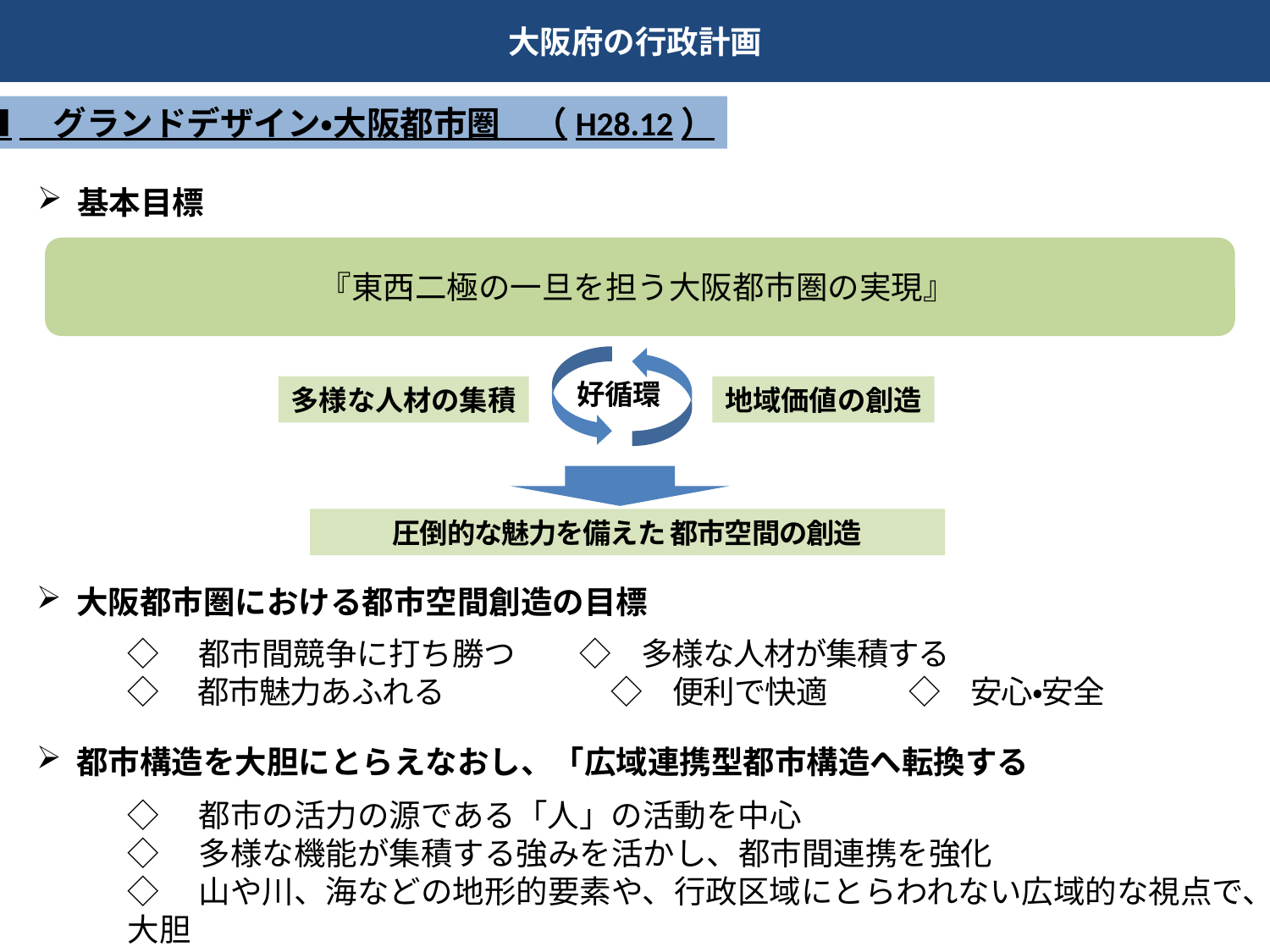

大阪府の行政計画
■　グランドデザイン・大阪都市圏　（H28.12）
基本目標

『東西二極の一旦を担う大阪都市圏の実現』

好循環
多様な人材の集積
地域価値の創造

圧倒的な魅力を備えた 都市空間の創造
大阪都市圏における都市空間創造の目標
◇　都市間競争に打ち勝つ　　◇　多様な人材が集積する
◇　都市魅力あふれる　　　　　  ◇　便利で快適   　　◇　安心・安全
都市構造を大胆にとらえなおし、「広域連携型都市構造へ転換する
◇　都市の活力の源である「人」の活動を中心
◇　多様な機能が集積する強みを活かし、都市間連携を強化
◇　山や川、海などの地形的要素や、行政区域にとらわれない広域的な視点で、大胆
　　 に土地利用を転換